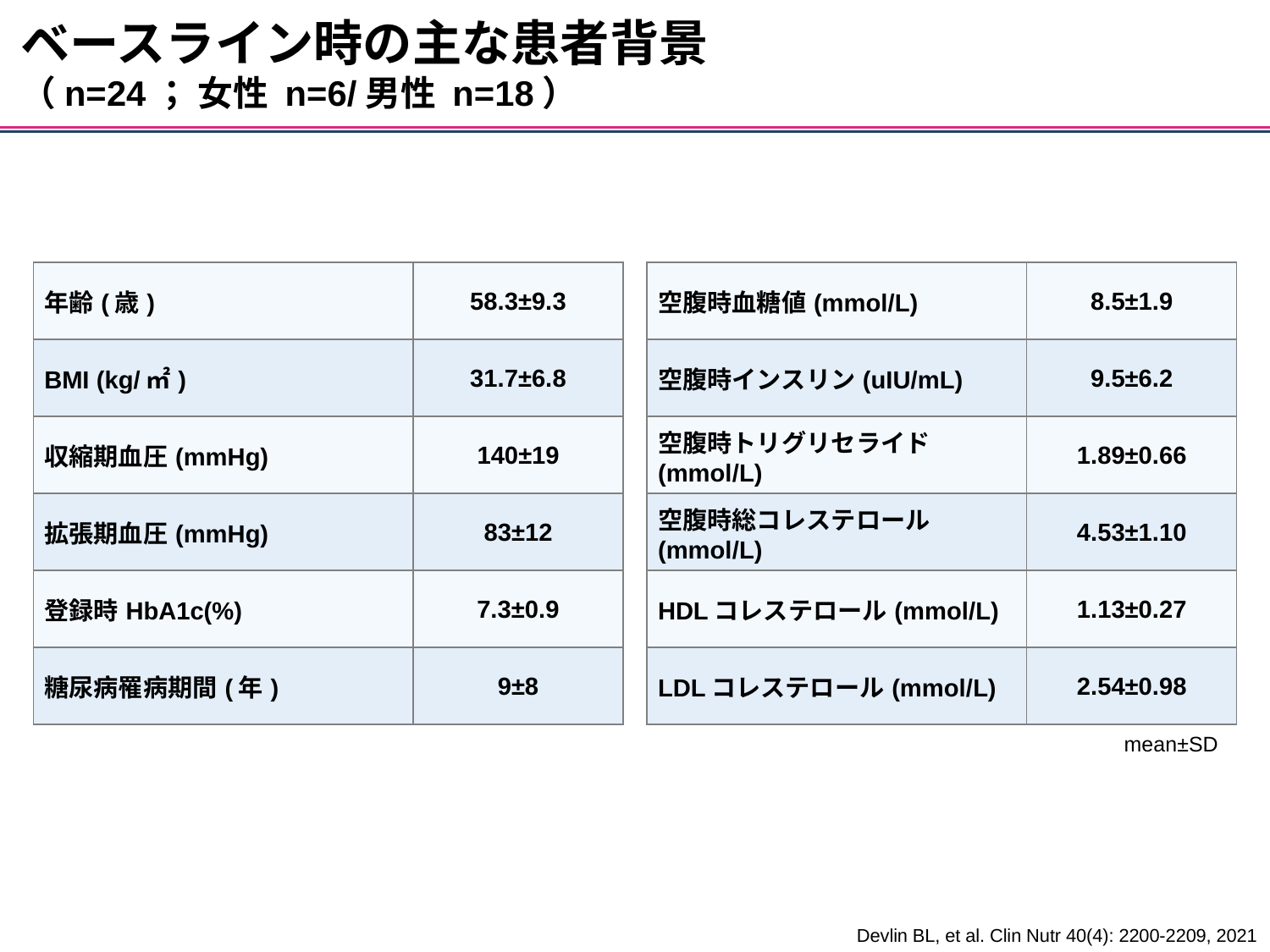

ベースライン時の主な患者背景
（n=24； 女性 n=6/男性 n=18）
| 年齢(歳) | 58.3±9.3 |
| --- | --- |
| BMI (kg/㎡) | 31.7±6.8 |
| 収縮期血圧(mmHg) | 140±19 |
| 拡張期血圧(mmHg) | 83±12 |
| 登録時HbA1c(%) | 7.3±0.9 |
| 糖尿病罹病期間(年) | 9±8 |
| 空腹時血糖値(mmol/L) | 8.5±1.9 |
| --- | --- |
| 空腹時インスリン(uIU/mL) | 9.5±6.2 |
| 空腹時トリグリセライド(mmol/L) | 1.89±0.66 |
| 空腹時総コレステロール(mmol/L) | 4.53±1.10 |
| HDLコレステロール(mmol/L) | 1.13±0.27 |
| LDLコレステロール(mmol/L) | 2.54±0.98 |
mean±SD
Devlin BL, et al. Clin Nutr 40(4): 2200-2209, 2021